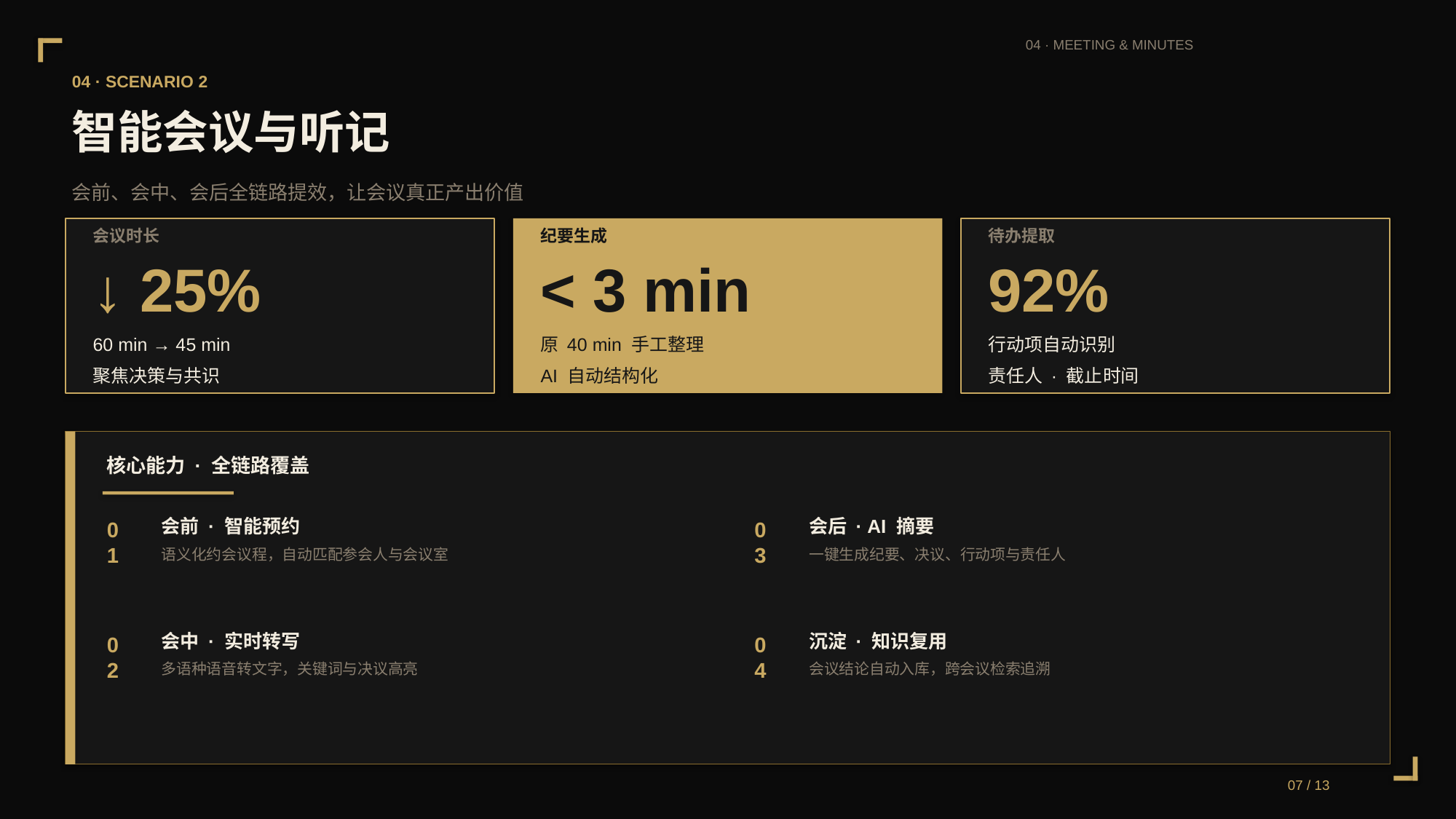

04 · MEETING & MINUTES

04 · SCENARIO 2
智能会议与听记
会前、会中、会后全链路提效，让会议真正产出价值
会议时长
↓ 25%
60 min → 45 min
聚焦决策与共识
纪要生成
< 3 min
原 40 min 手工整理
AI 自动结构化
待办提取
92%
行动项自动识别
责任人 · 截止时间

核心能力 · 全链路覆盖

会前 · 智能预约
会后 · AI 摘要
01
03
语义化约会议程，自动匹配参会人与会议室
一键生成纪要、决议、行动项与责任人
会中 · 实时转写
沉淀 · 知识复用
02
04
多语种语音转文字，关键词与决议高亮
会议结论自动入库，跨会议检索追溯

07 / 13